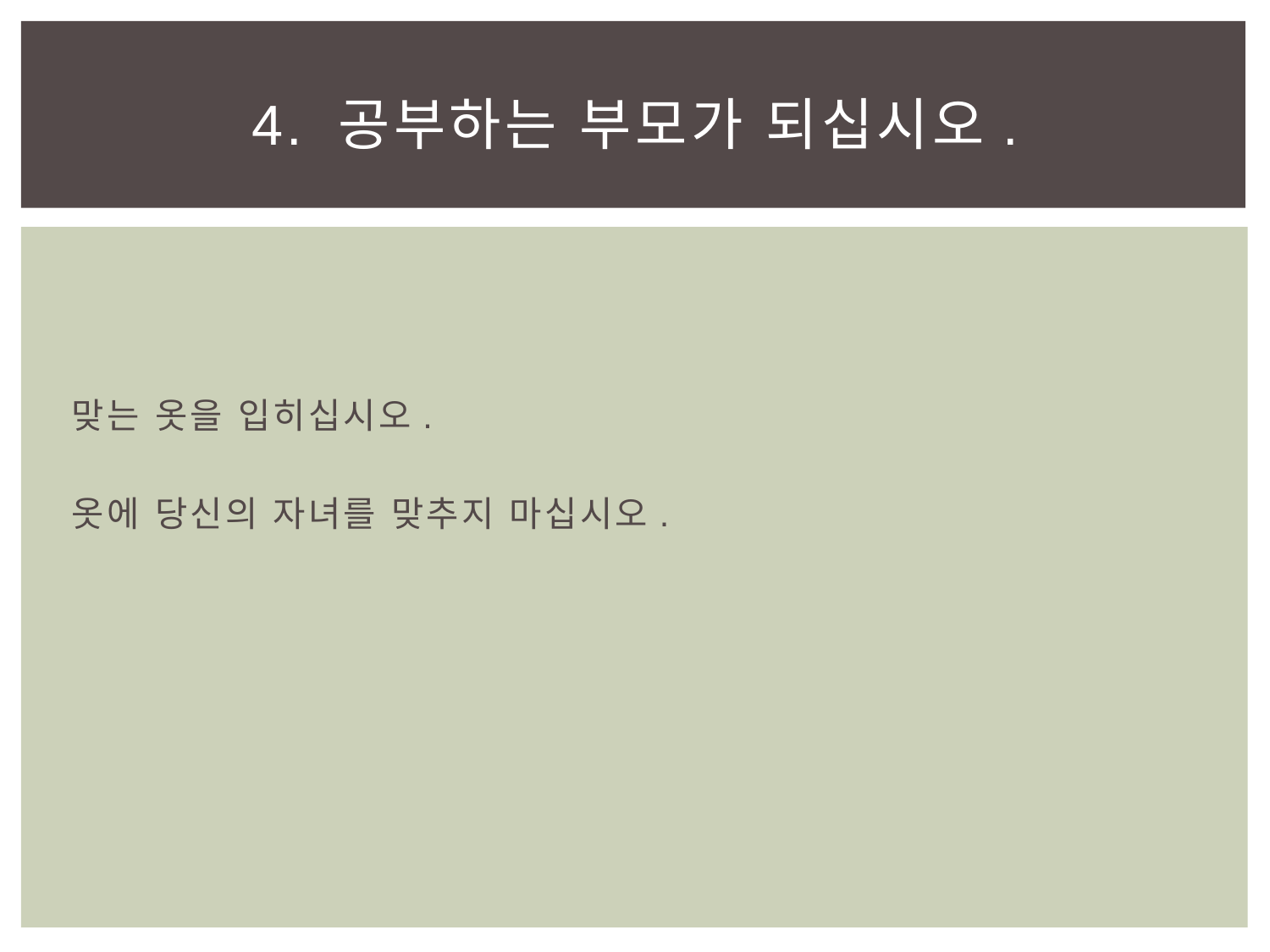

# 4. 공부하는 부모가 되십시오.

맞는 옷을 입히십시오.

옷에 당신의 자녀를 맞추지 마십시오.